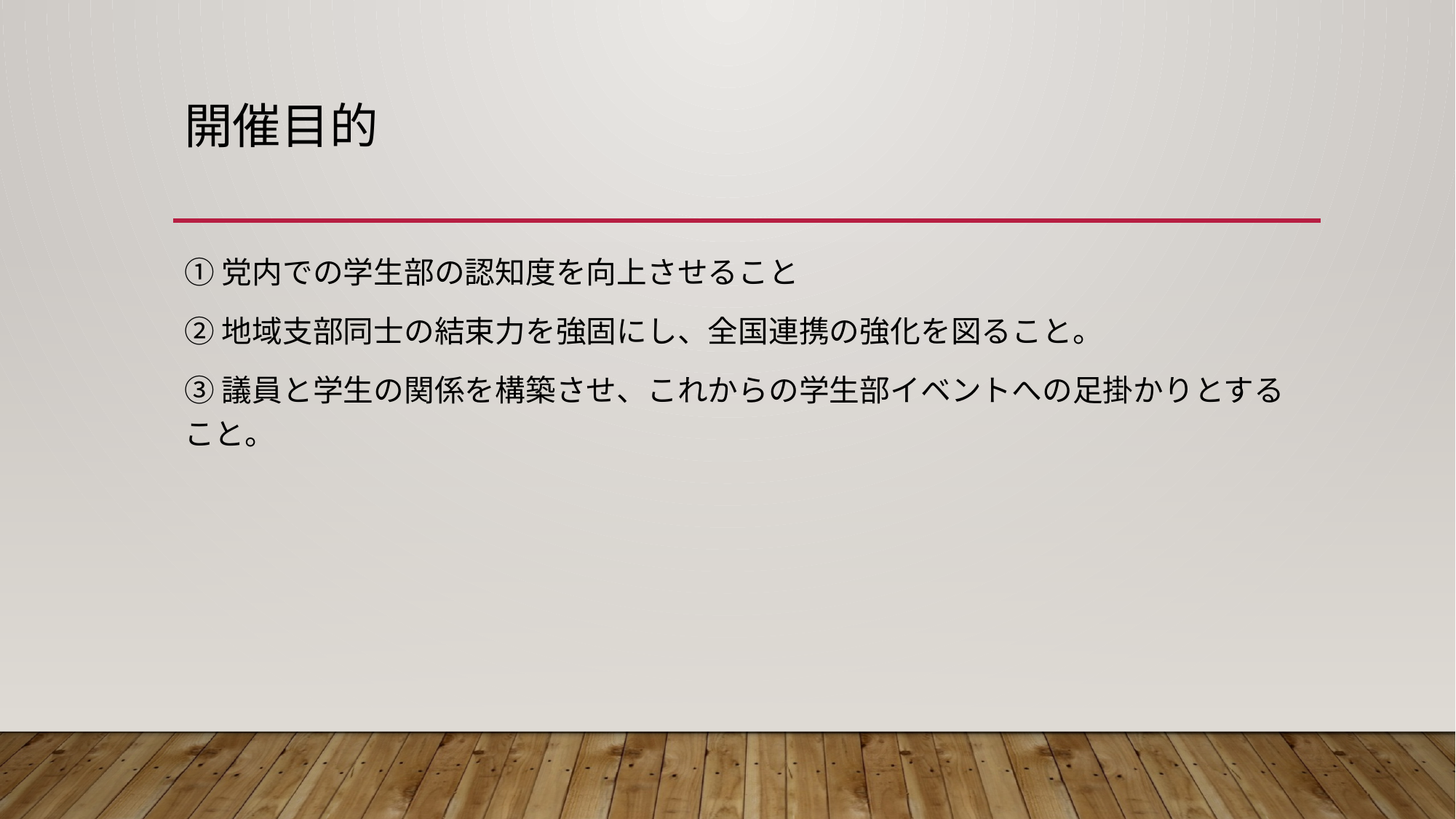

# 開催目的
①党内での学生部の認知度を向上させること
②地域支部同士の結束力を強固にし、全国連携の強化を図ること。
③議員と学生の関係を構築させ、これからの学生部イベントへの足掛かりとすること。